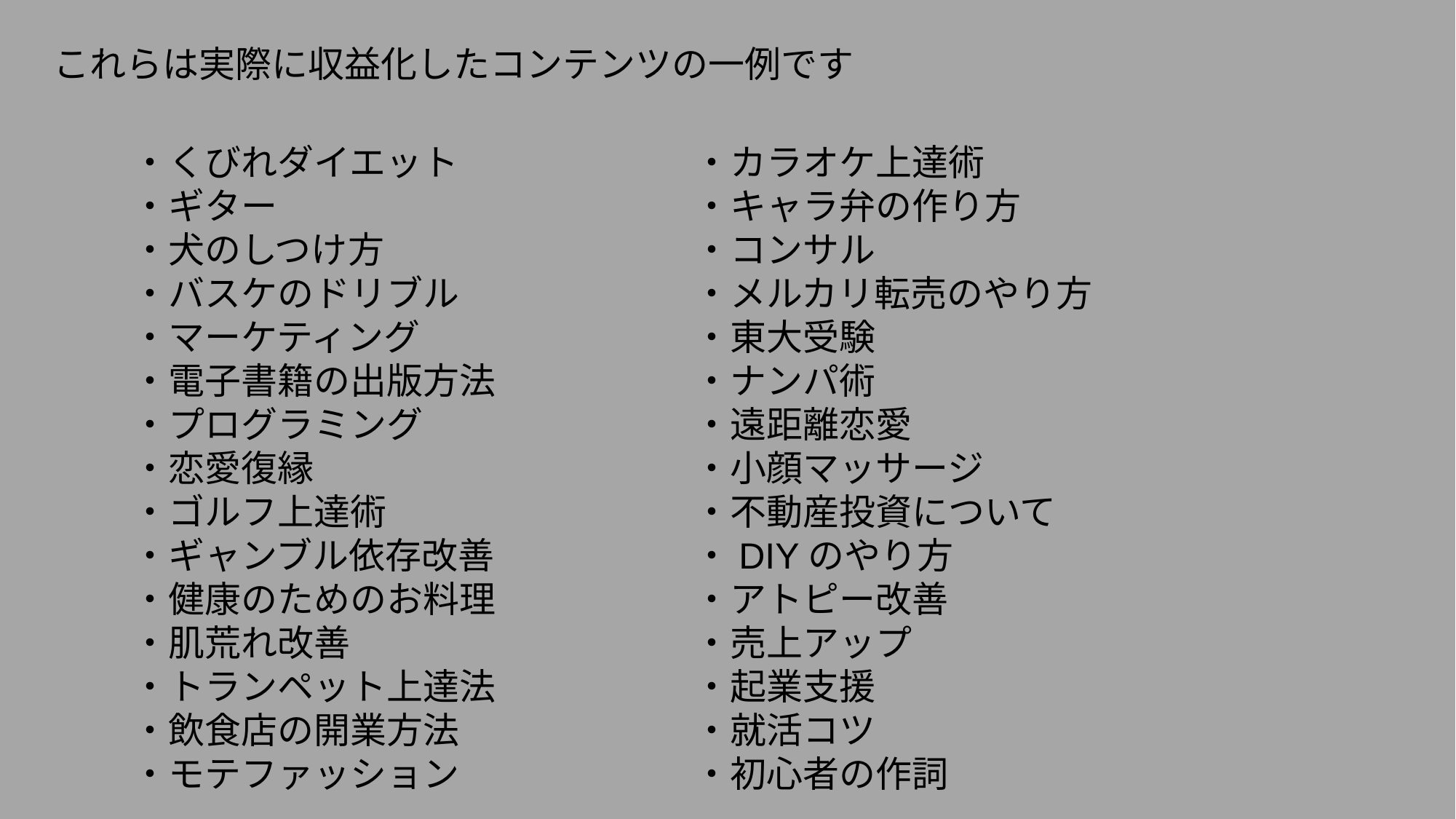

これらは実際に収益化したコンテンツの一例です

・カラオケ上達術
・キャラ弁の作り方
・コンサル
・メルカリ転売のやり方
・東大受験
・ナンパ術
・遠距離恋愛
・小顔マッサージ
・不動産投資について
・DIYのやり方
・アトピー改善
・売上アップ
・起業支援
・就活コツ
・初心者の作詞
・くびれダイエット
・ギター
・犬のしつけ方
・バスケのドリブル
・マーケティング
・電子書籍の出版方法
・プログラミング
・恋愛復縁
・ゴルフ上達術
・ギャンブル依存改善
・健康のためのお料理
・肌荒れ改善
・トランペット上達法
・飲食店の開業方法
・モテファッション